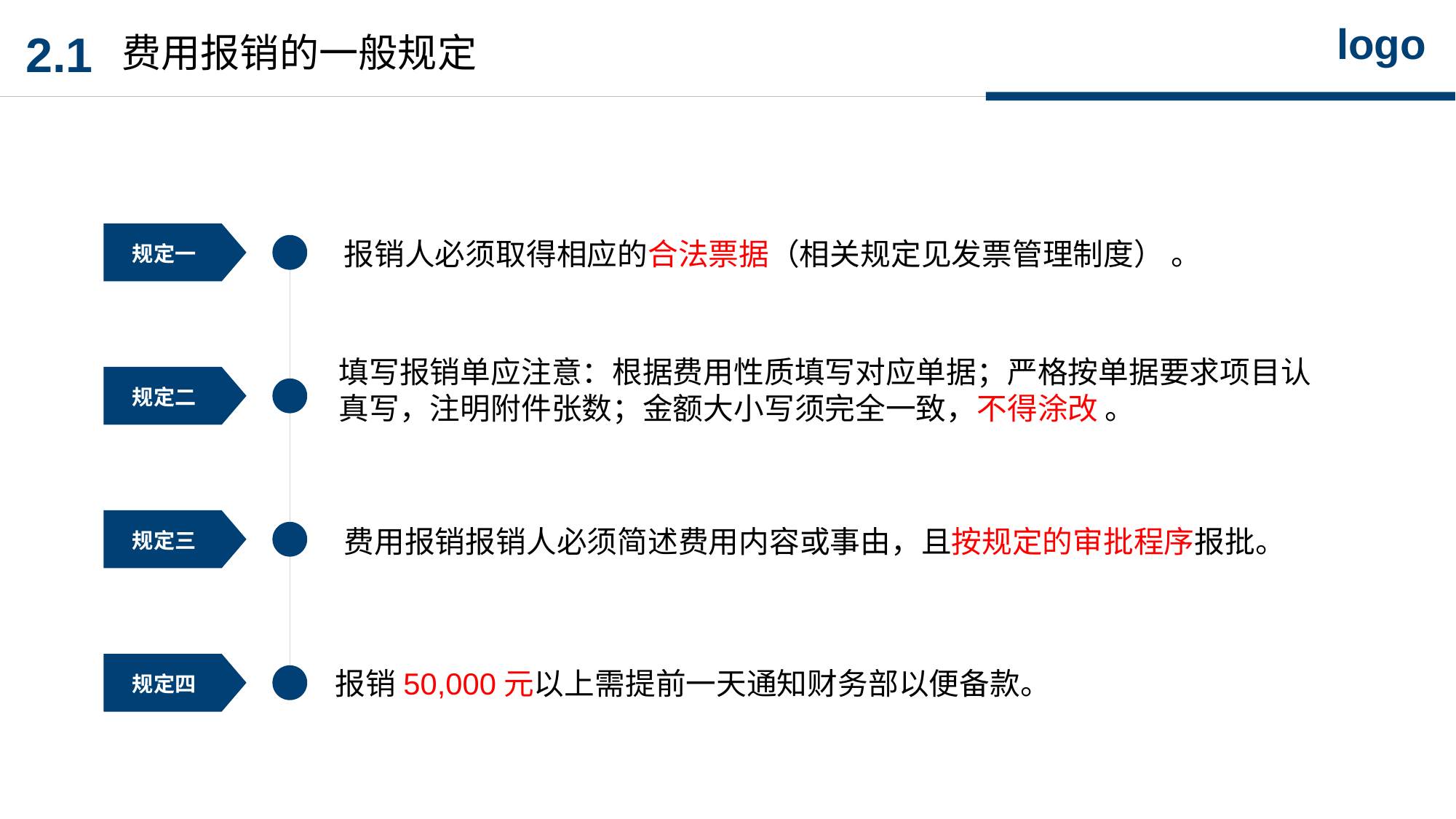

logo
2.1
费用报销的一般规定

规定一

规定二

规定三

规定四
报销人必须取得相应的合法票据（相关规定见发票管理制度） 。

填写报销单应注意：根据费用性质填写对应单据；严格按单据要求项目认真写，注明附件张数；金额大小写须完全一致，不得涂改 。

费用报销报销人必须简述费用内容或事由，且按规定的审批程序报批。

报销50,000元以上需提前一天通知财务部以便备款。